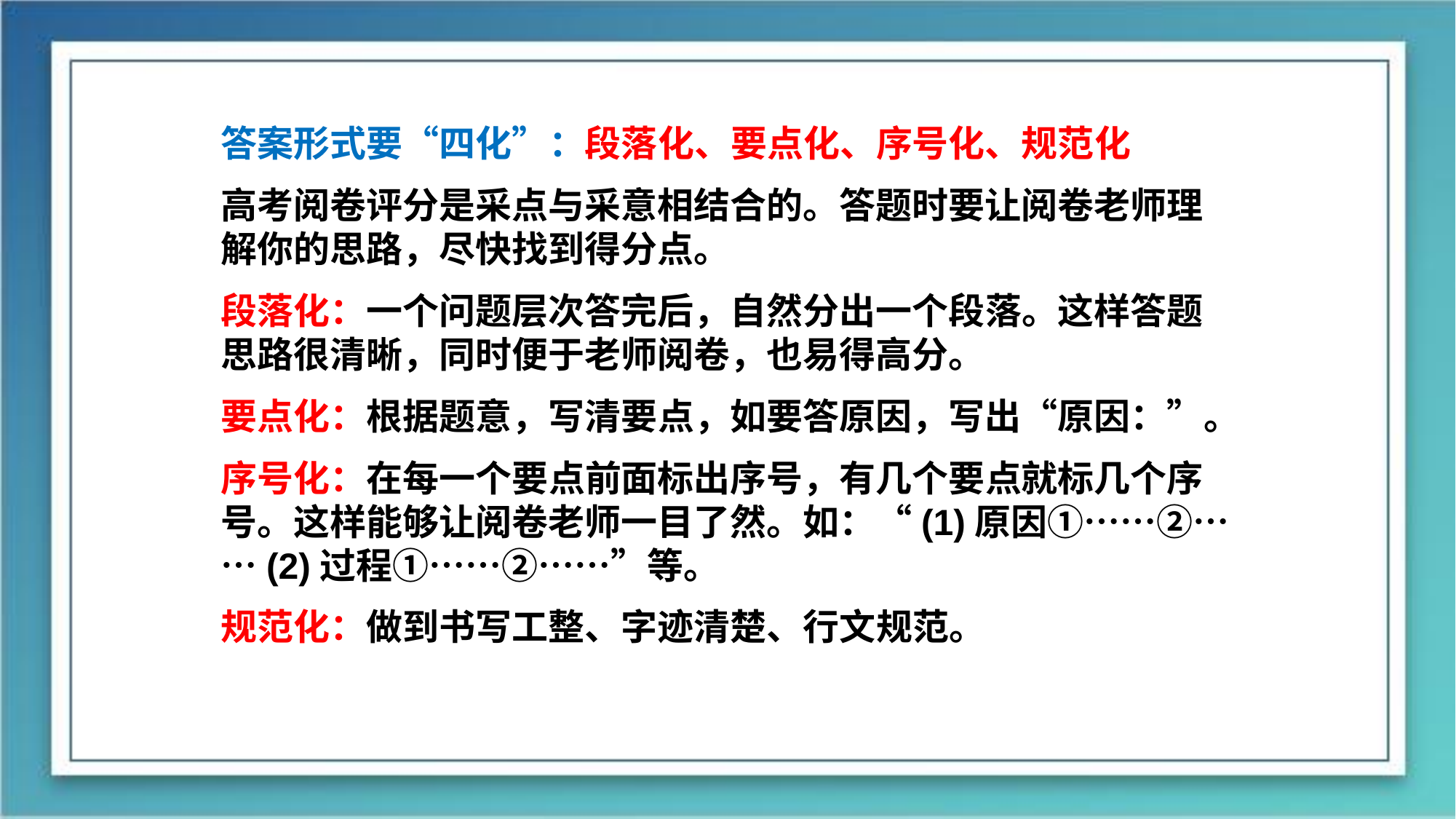

答案形式要“四化”：段落化、要点化、序号化、规范化
高考阅卷评分是采点与采意相结合的。答题时要让阅卷老师理解你的思路，尽快找到得分点。
段落化：一个问题层次答完后，自然分出一个段落。这样答题思路很清晰，同时便于老师阅卷，也易得高分。
要点化：根据题意，写清要点，如要答原因，写出“原因：”。
序号化：在每一个要点前面标出序号，有几个要点就标几个序号。这样能够让阅卷老师一目了然。如：“(1)原因①……②……(2)过程①……②……”等。
规范化：做到书写工整、字迹清楚、行文规范。